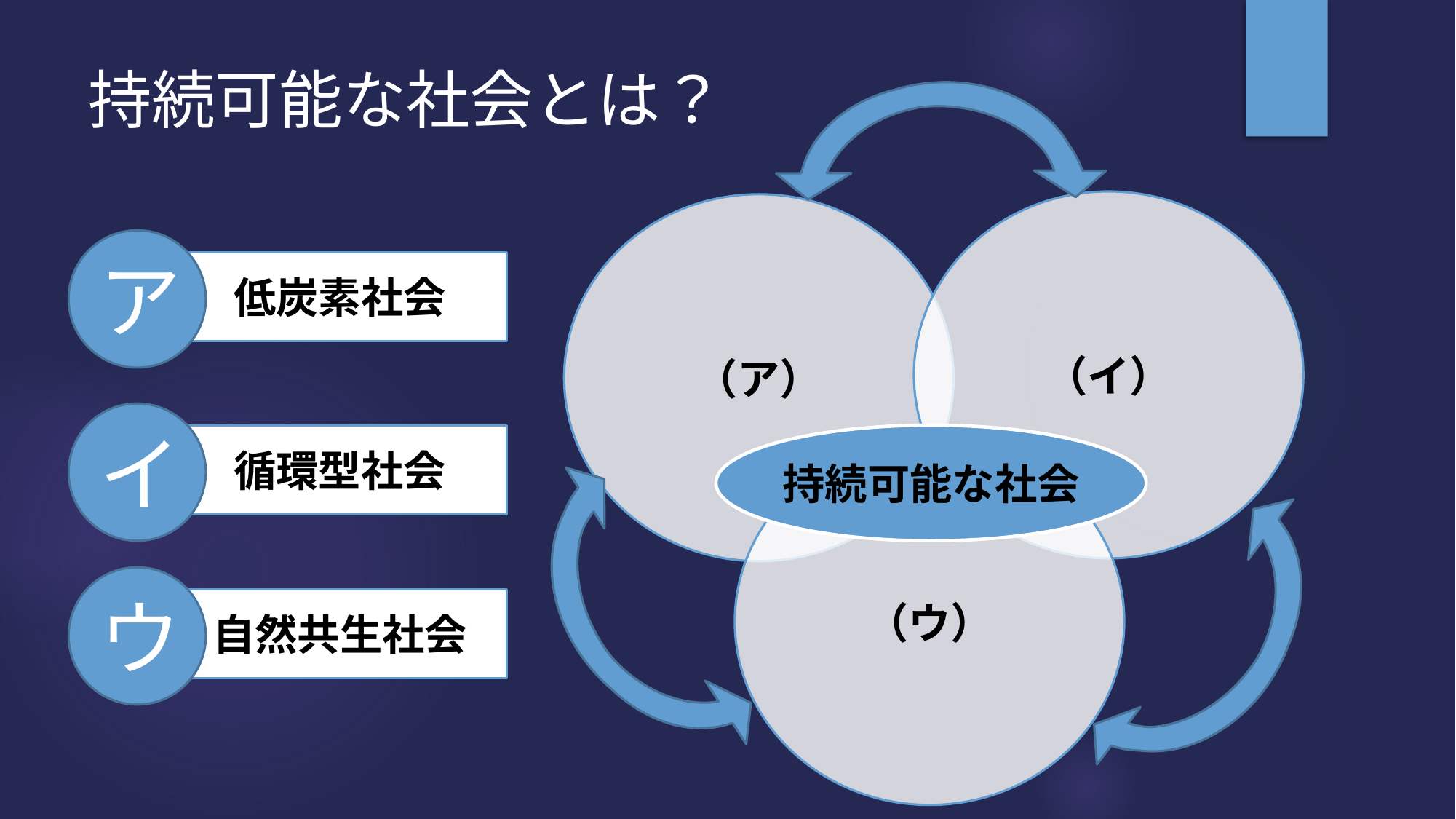

# 持続可能な社会とは？

（イ）
（ア）
ア
低炭素社会
イ
持続可能な社会
循環型社会
（ウ）

ウ

自然共生社会